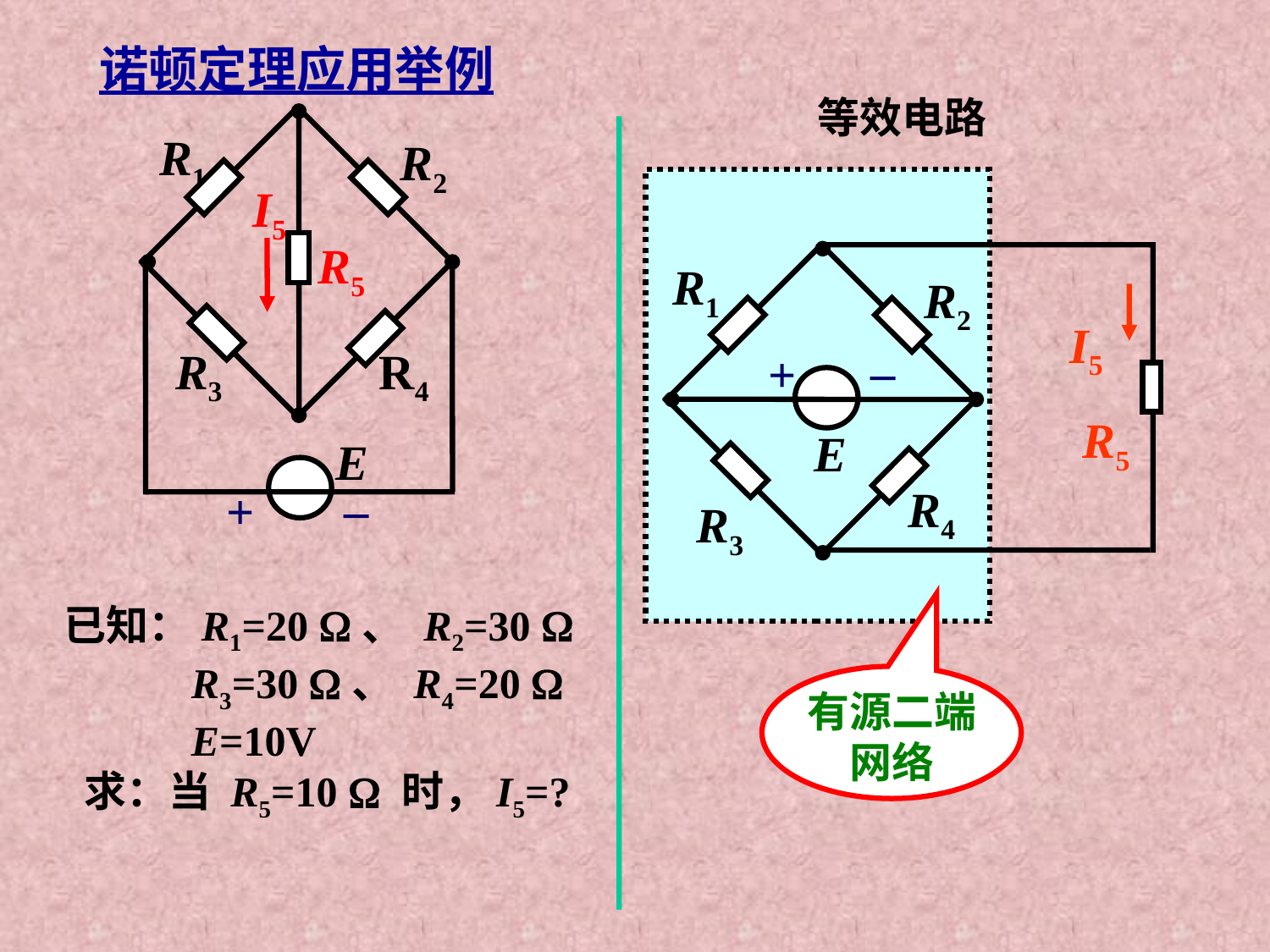

诺顿定理应用举例
等效电路

R1
R2

I5
R5

R3
R4

E
_

+

R1
R2

I5
_
+

R5
E

R4
R3

已知：R1=20 Ω、 R2=30 Ω
            R3=30 Ω、 R4=20 Ω
            E=10V
 求：当 R5=10 Ω 时，I5=?

有源二端网络